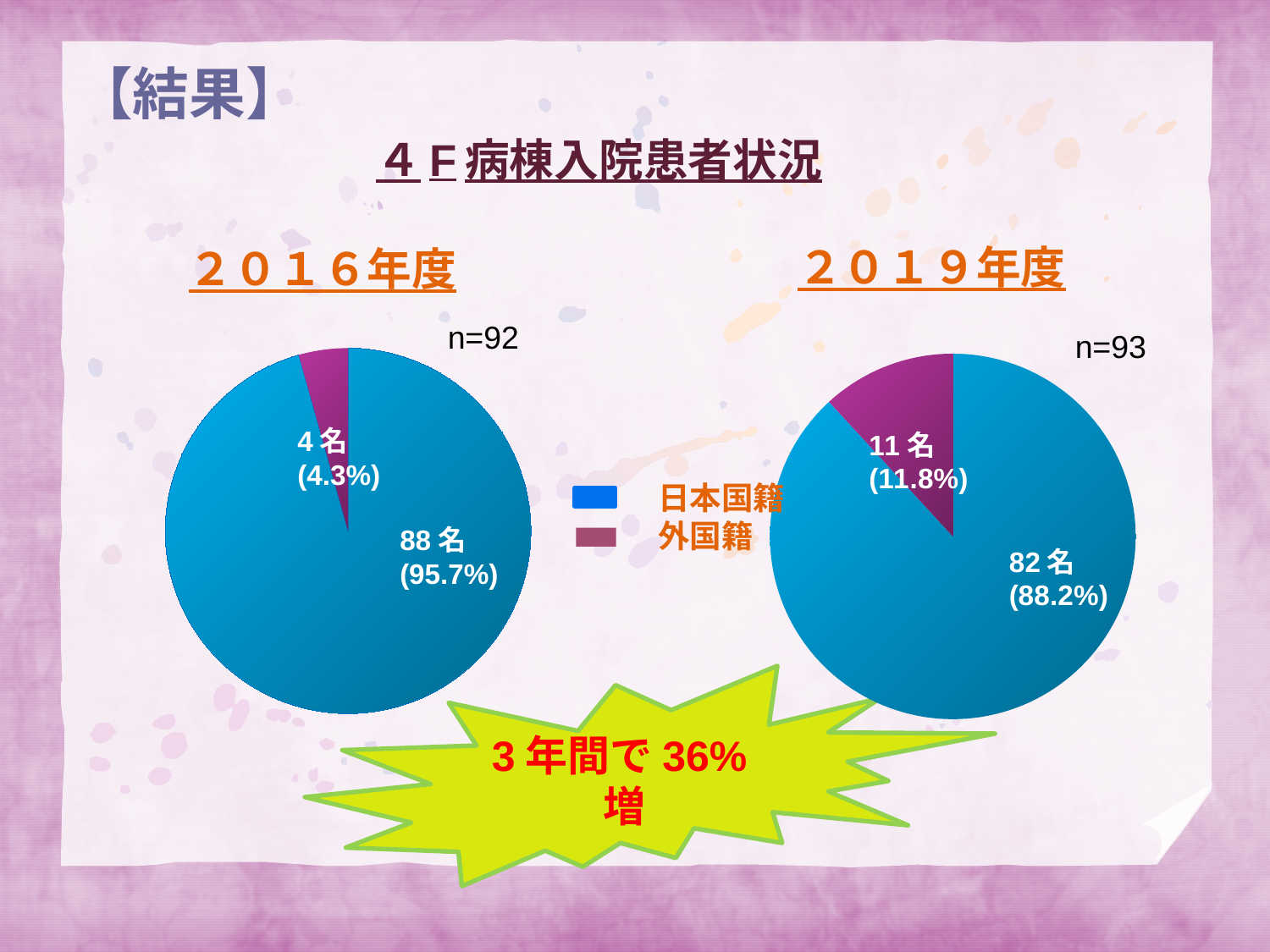

# 【結果】
４F病棟入院患者状況
２０１９年度
２０１６年度
n=92
n=93

### Chart

| Category |  |
|---|---|
| 日本人 | 88.0 |
| 外国籍 | 4.0 |

### Chart

| Category |  |
|---|---|
| 日本人 | 82.0 |
| 外国籍 | 11.0 |
4名
(4.3%)
　　　日本国籍
　　　外国籍

88名
(95.7%)

3年間で36%増